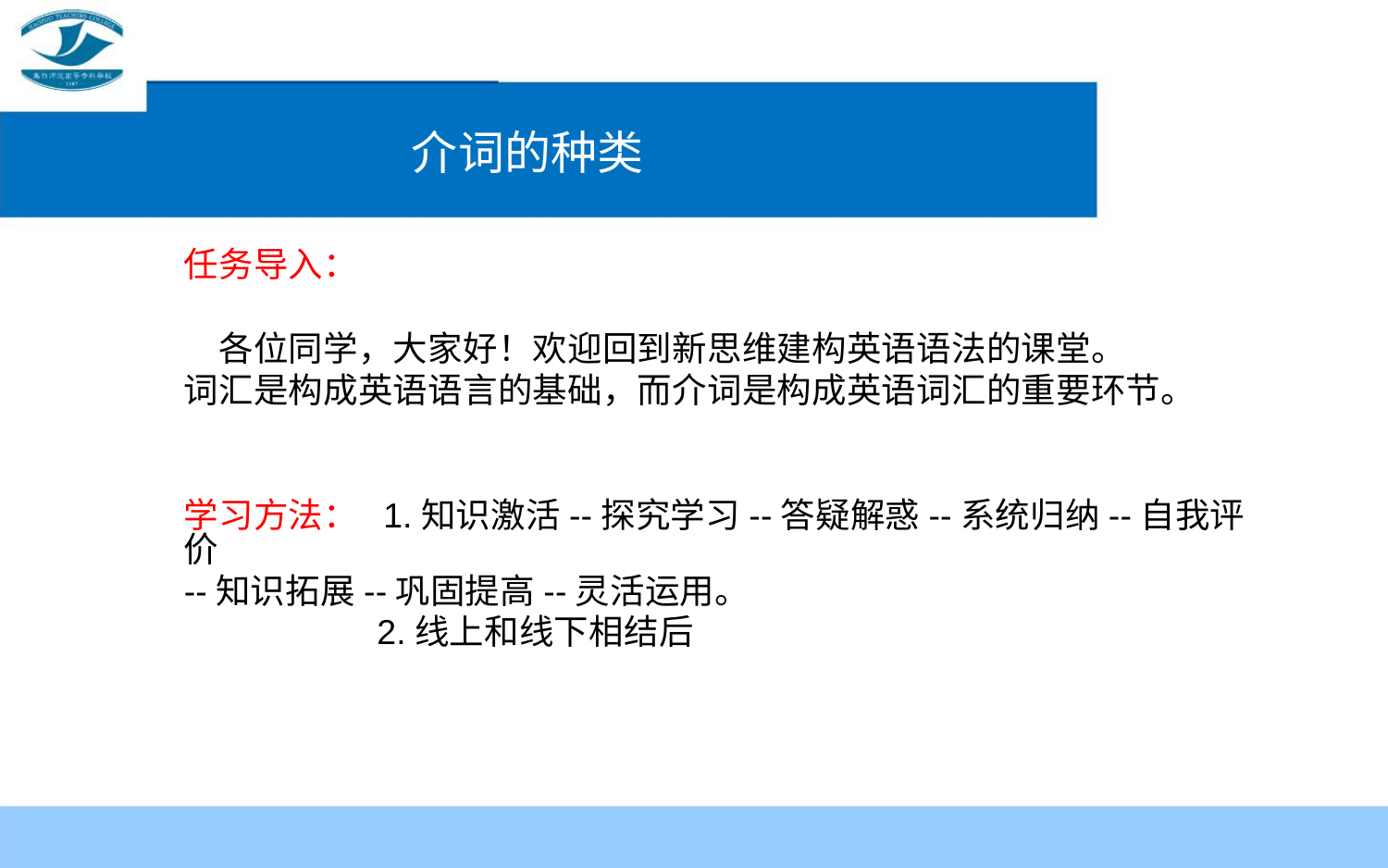

介词的种类
任务导入：
各位同学，大家好！欢迎回到新思维建构英语语法的课堂。
词汇是构成英语语言的基础，而介词是构成英语词汇的重要环节。
学习方法： 1.知识激活--探究学习--答疑解惑--系统归纳--自我评价
--知识拓展--巩固提高--灵活运用。
2.线上和线下相结后